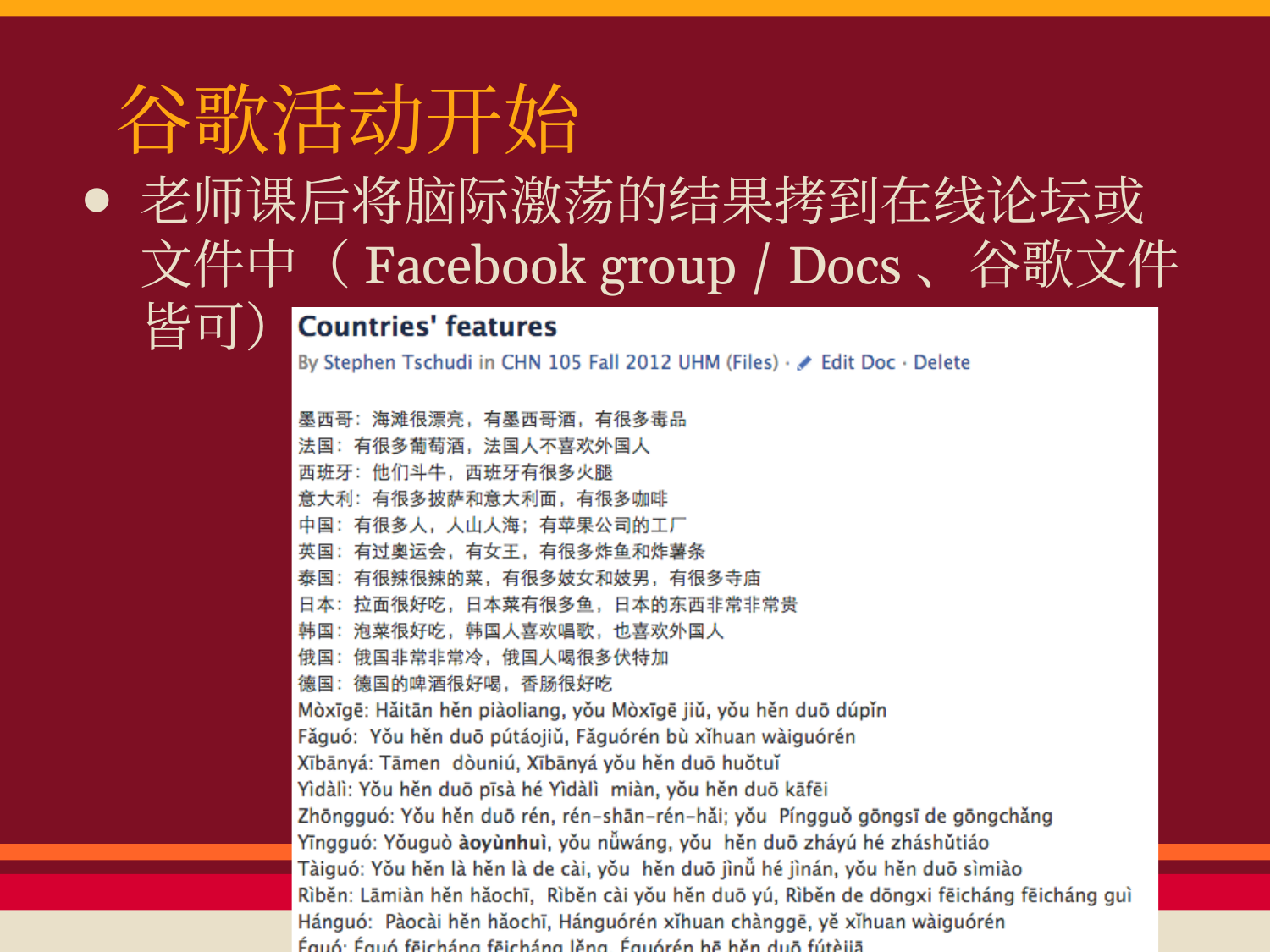

# 谷歌活动开始
老师课后将脑际激荡的结果拷到在线论坛或文件中（Facebook group / Docs、谷歌文件皆可）